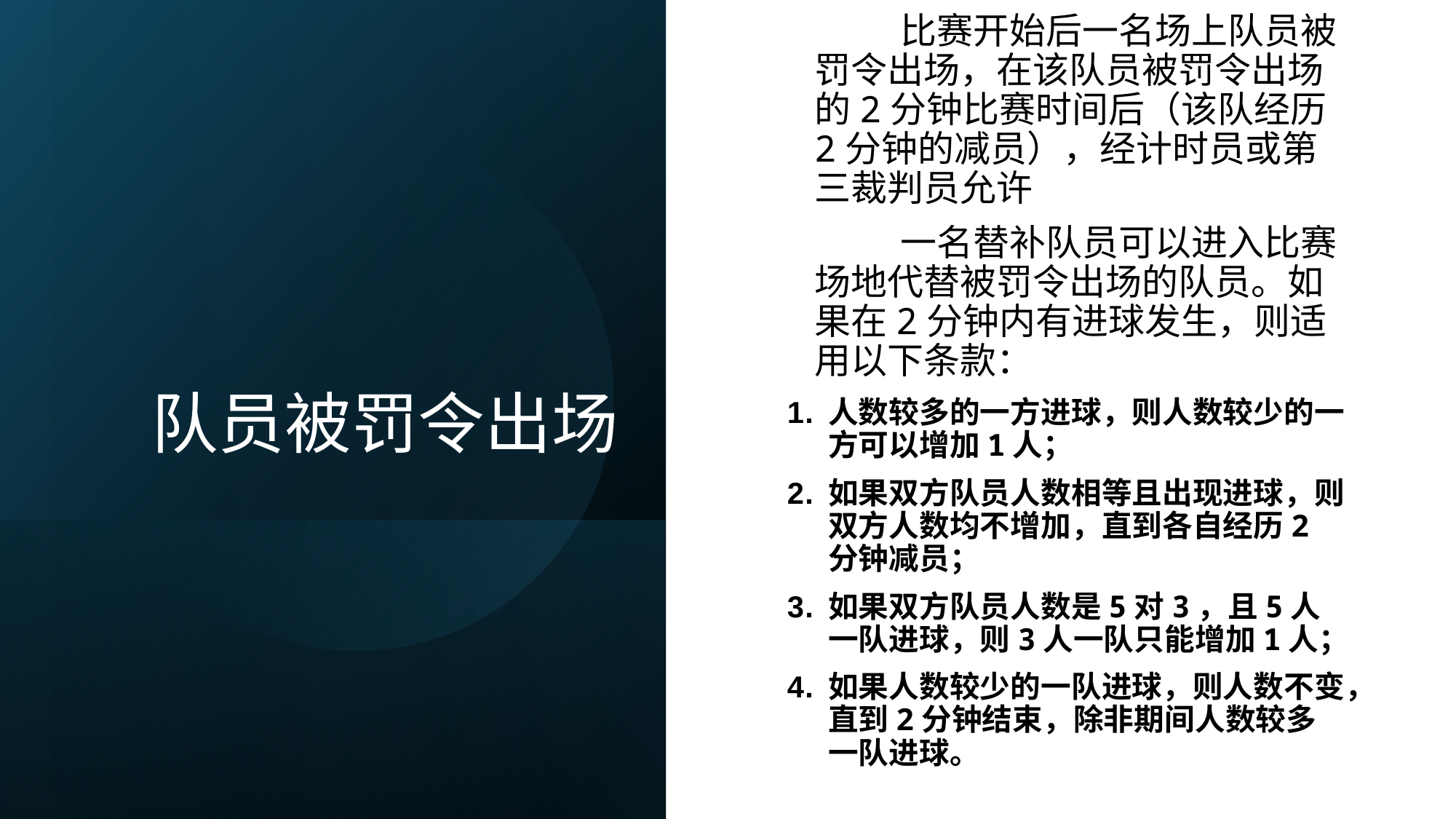

比赛开始后一名场上队员被罚令出场，在该队员被罚令出场的2分钟比赛时间后（该队经历2分钟的减员），经计时员或第三裁判员允许
一名替补队员可以进入比赛场地代替被罚令出场的队员。如果在2分钟内有进球发生，则适用以下条款：
人数较多的一方进球，则人数较少的一方可以增加1人；
如果双方队员人数相等且出现进球，则双方人数均不增加，直到各自经历2分钟减员；
如果双方队员人数是5对3，且5人一队进球，则3人一队只能增加1人；
如果人数较少的一队进球，则人数不变，直到2分钟结束，除非期间人数较多一队进球。

# 队员被罚令出场